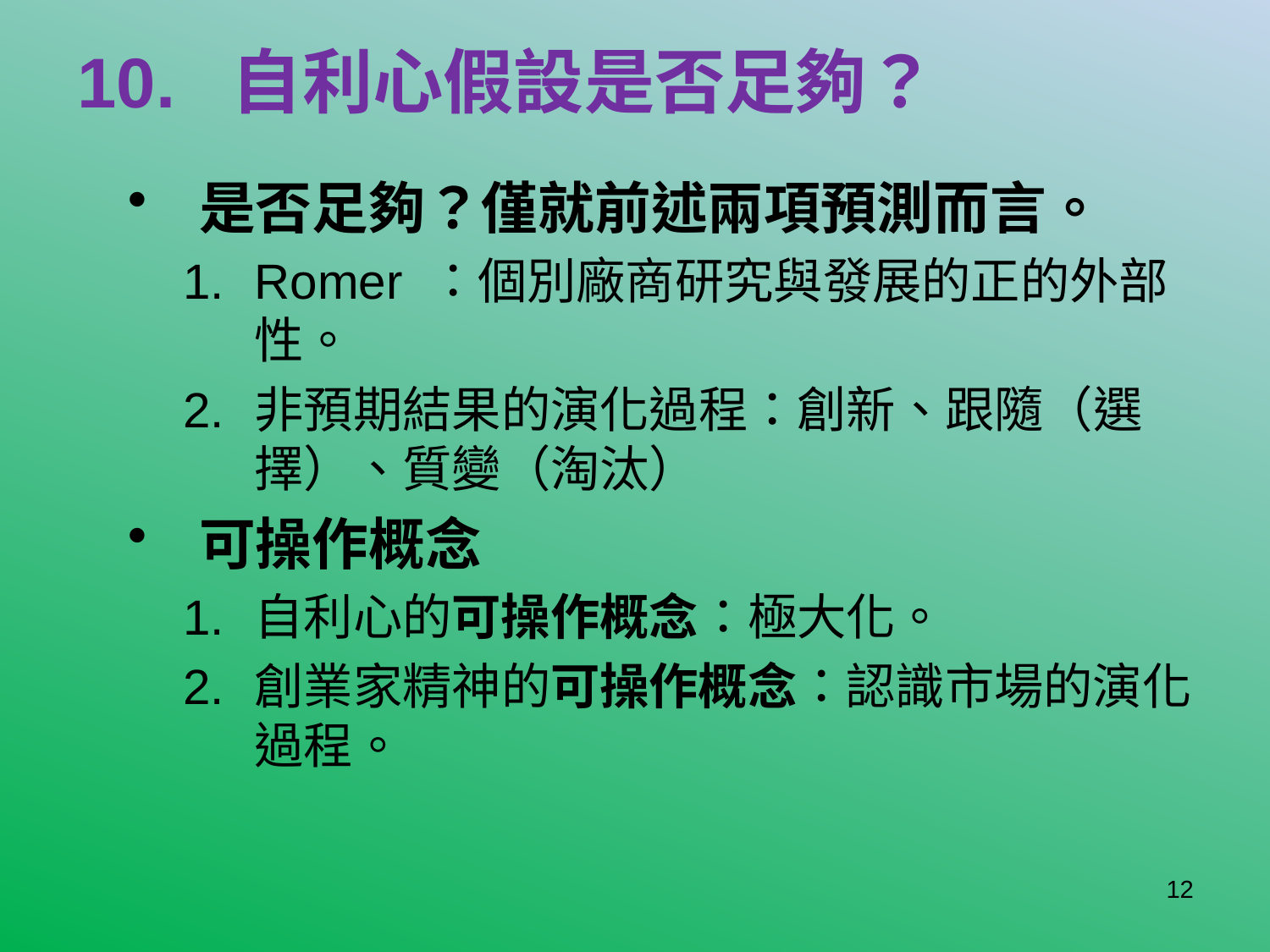

# 10.  自利心假設是否足夠？
是否足夠？僅就前述兩項預測而言。
Romer ：個別廠商研究與發展的正的外部性。
非預期結果的演化過程：創新、跟隨（選擇）、質變（淘汰）
可操作概念
自利心的可操作概念：極大化。
創業家精神的可操作概念：認識市場的演化過程。
12